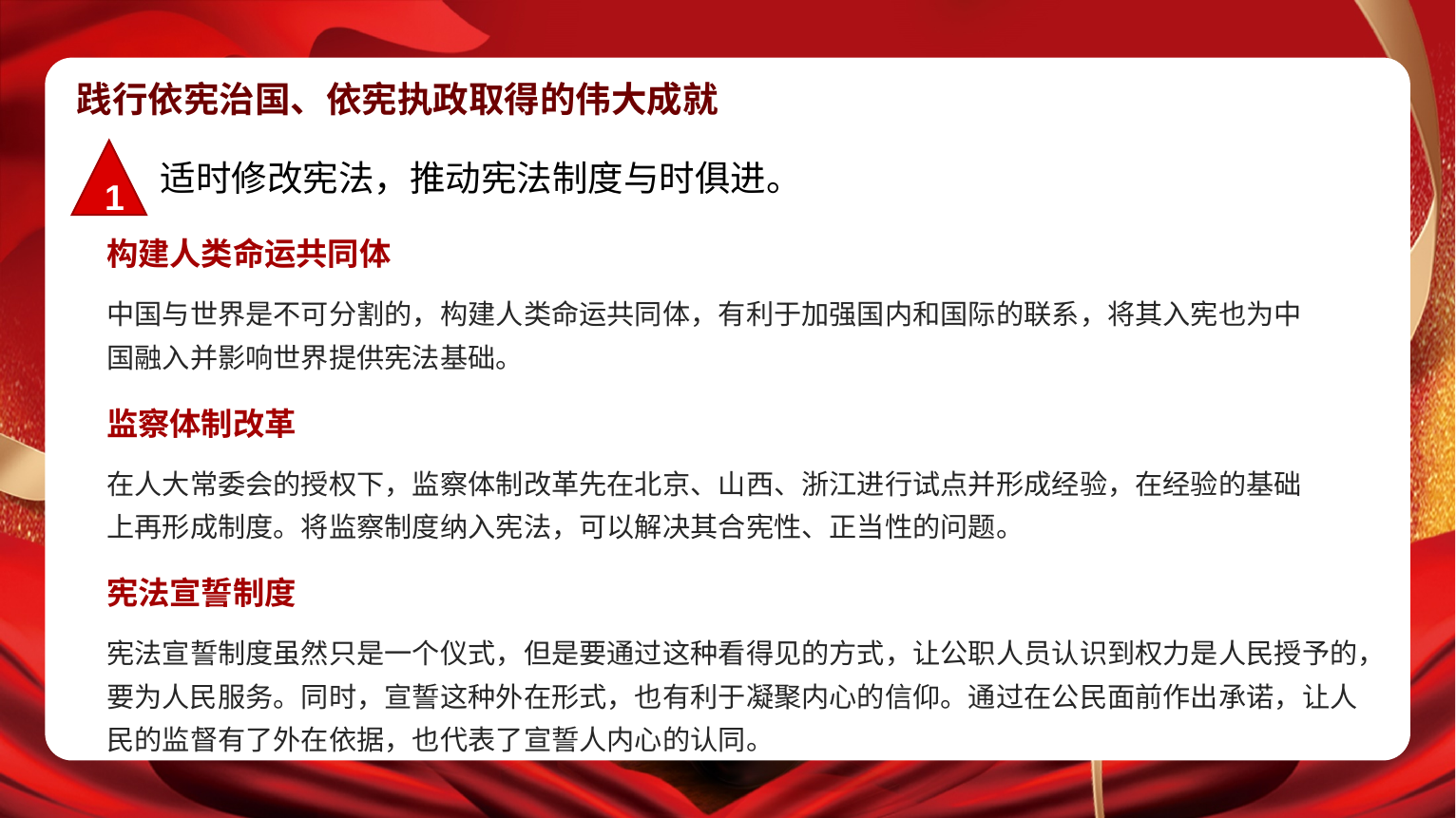

践行依宪治国、依宪执政取得的伟大成就
1
适时修改宪法，推动宪法制度与时俱进。
构建人类命运共同体
中国与世界是不可分割的，构建人类命运共同体，有利于加强国内和国际的联系，将其入宪也为中国融入并影响世界提供宪法基础。
监察体制改革
在人大常委会的授权下，监察体制改革先在北京、山西、浙江进行试点并形成经验，在经验的基础上再形成制度。将监察制度纳入宪法，可以解决其合宪性、正当性的问题。
宪法宣誓制度
宪法宣誓制度虽然只是一个仪式，但是要通过这种看得见的方式，让公职人员认识到权力是人民授予的，要为人民服务。同时，宣誓这种外在形式，也有利于凝聚内心的信仰。通过在公民面前作出承诺，让人民的监督有了外在依据，也代表了宣誓人内心的认同。